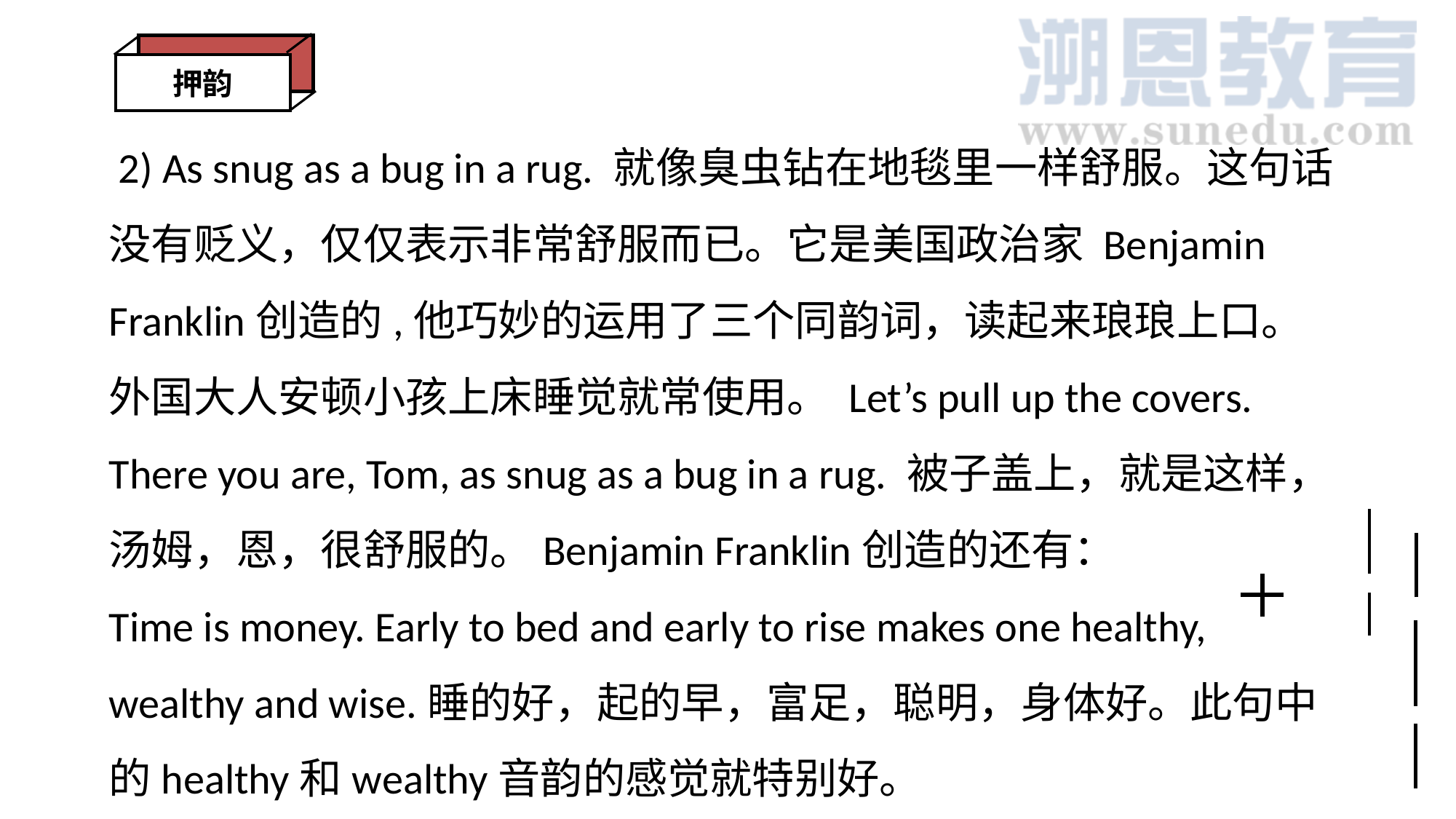

押韵
 2) As snug as a bug in a rug. 就像臭虫钻在地毯里一样舒服。这句话没有贬义，仅仅表示非常舒服而已。它是美国政治家 Benjamin Franklin创造的,他巧妙的运用了三个同韵词，读起来琅琅上口。外国大人安顿小孩上床睡觉就常使用。 Let’s pull up the covers. There you are, Tom, as snug as a bug in a rug. 被子盖上，就是这样，汤姆，恩，很舒服的。Benjamin Franklin创造的还有：
Time is money. Early to bed and early to rise makes one healthy, wealthy and wise.睡的好，起的早，富足，聪明，身体好。此句中的healthy和wealthy音韵的感觉就特别好。